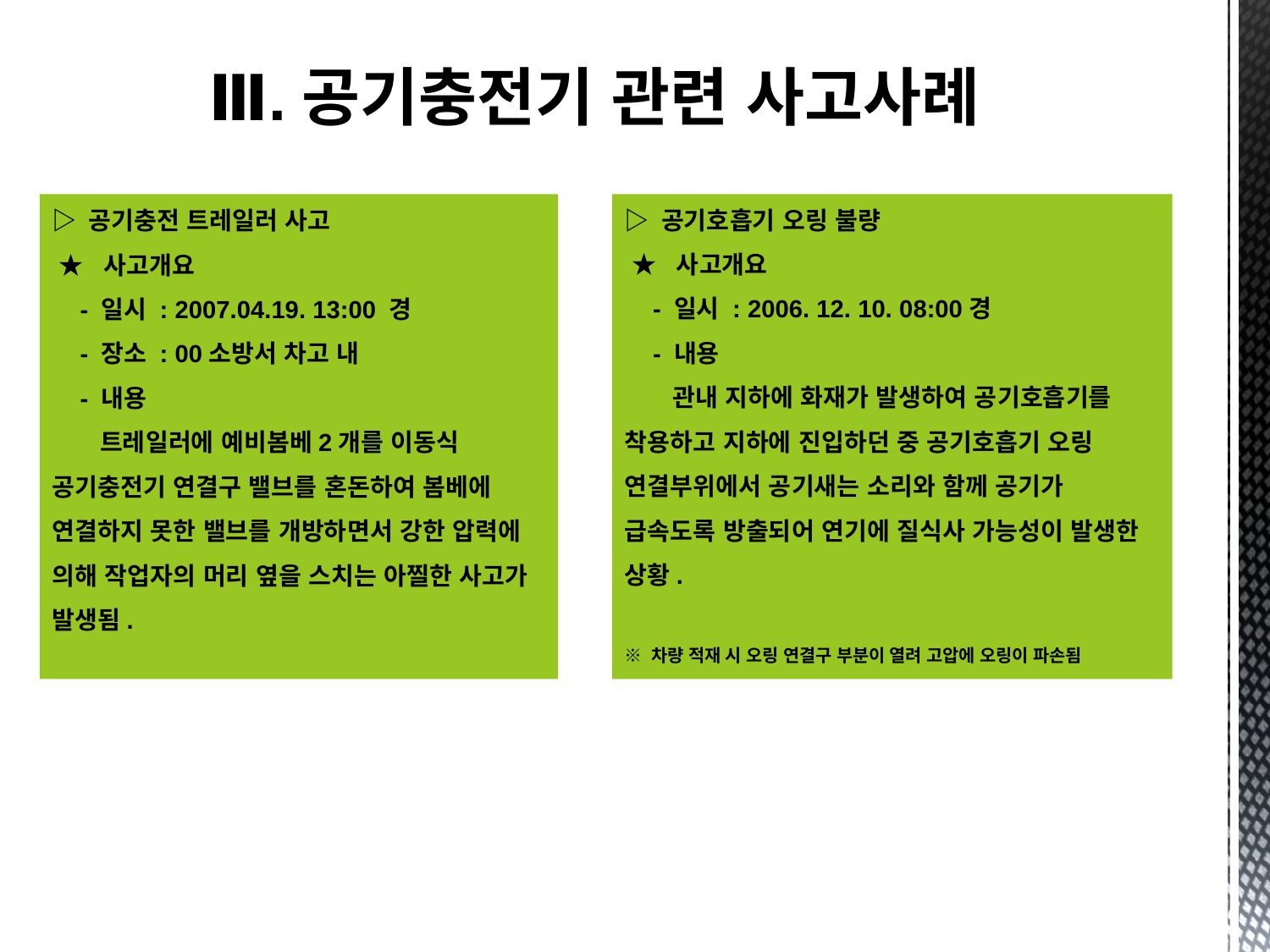

# Ⅲ.공기충전기 관련 사고사례

▷ 공기호흡기 오링 불량
 ★  사고개요
    - 일시 : 2006. 12. 10. 08:00경
    - 내용
      관내 지하에 화재가 발생하여 공기호흡기를 착용하고 지하에 진입하던 중 공기호흡기 오링 연결부위에서 공기새는 소리와 함께 공기가 급속도록 방출되어 연기에 질식사 가능성이 발생한 상황.

※ 차량 적재 시 오링 연결구 부분이 열려 고압에 오링이 파손됨

▷ 공기충전 트레일러 사고
 ★  사고개요
    - 일시 : 2007.04.19. 13:00 경
    - 장소 : 00소방서 차고 내
    - 내용
      트레일러에 예비봄베2개를 이동식 공기충전기 연결구 밸브를 혼돈하여 봄베에 연결하지 못한 밸브를 개방하면서 강한 압력에 의해 작업자의 머리 옆을 스치는 아찔한 사고가 발생됨.